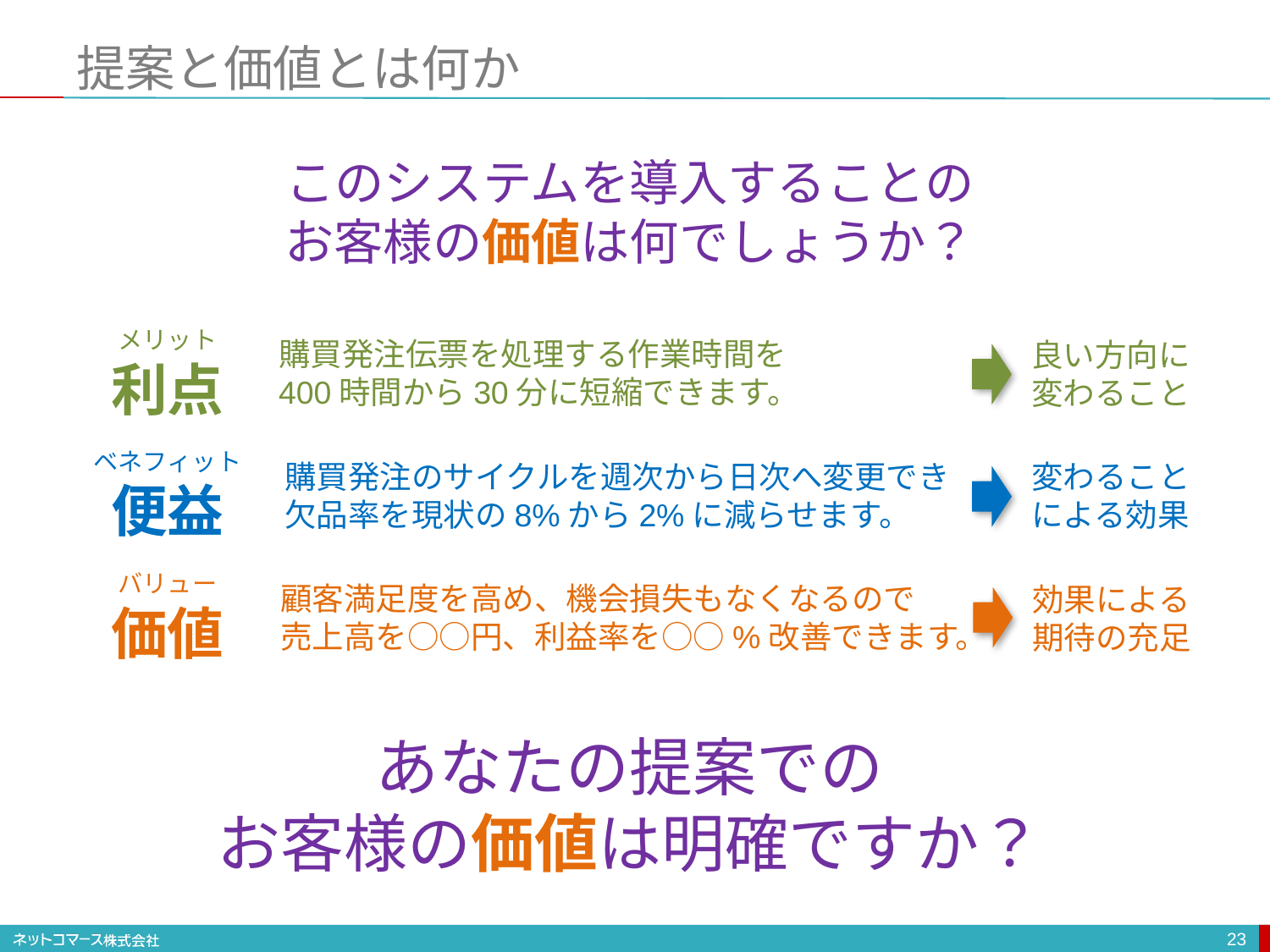

# 提案と価値とは何か
このシステムを導入することの
お客様の価値は何でしょうか？
メリット
利点
購買発注伝票を処理する作業時間を
400時間から30分に短縮できます。
良い方向に
変わること

ベネフィット
便益
購買発注のサイクルを週次から日次へ変更でき
欠品率を現状の8%から2%に減らせます。
変わること
による効果

バリュー
価値
顧客満足度を高め、機会損失もなくなるので
売上高を○○円、利益率を○○%改善できます。
効果による
期待の充足

あなたの提案での
お客様の価値は明確ですか？
23